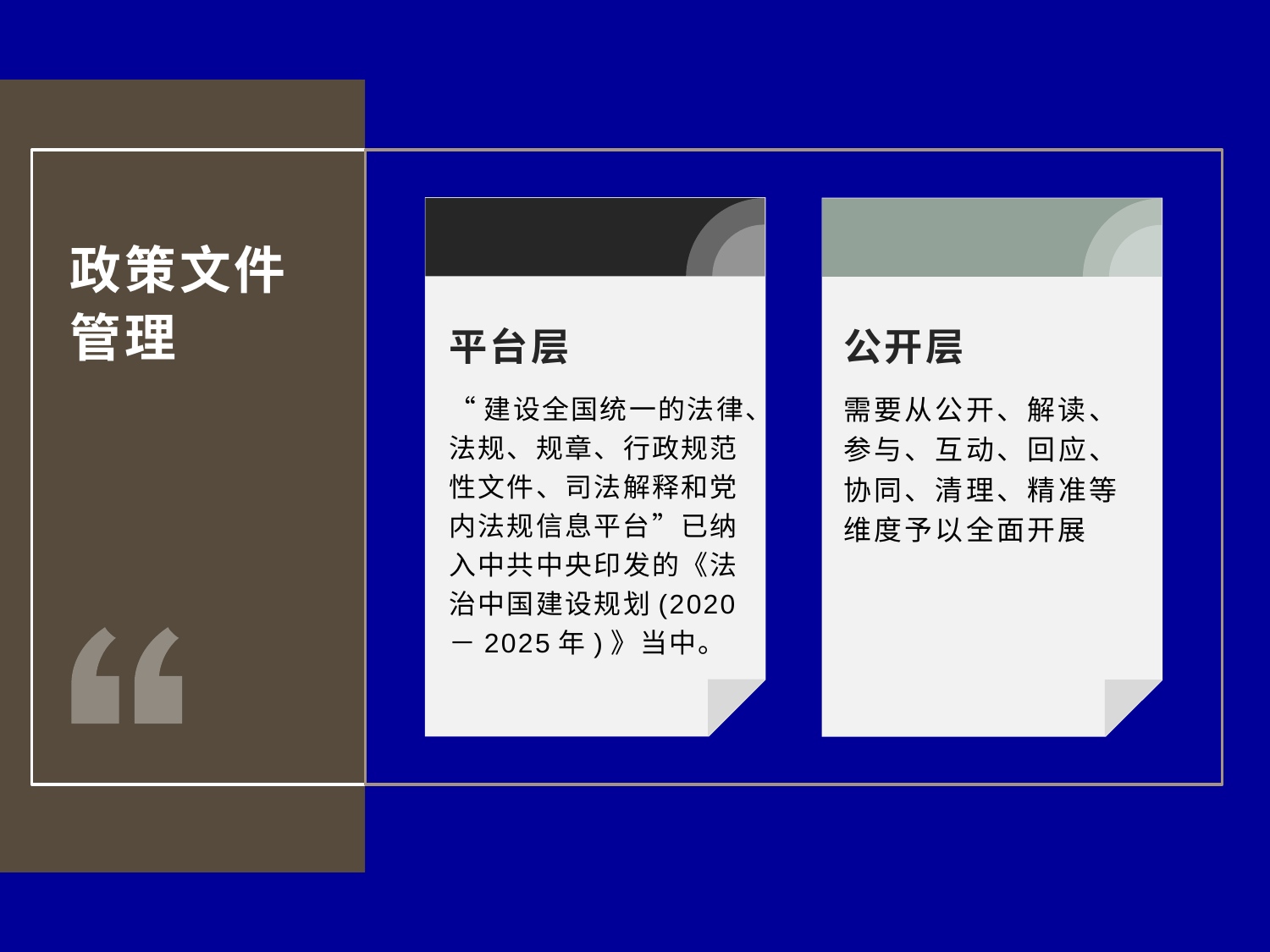

政策文件管理
平台层
公开层
“建设全国统一的法律、法规、规章、行政规范性文件、司法解释和党内法规信息平台”已纳入中共中央印发的《法治中国建设规划(2020－2025年)》当中。
需要从公开、解读、参与、互动、回应、协同、清理、精准等维度予以全面开展